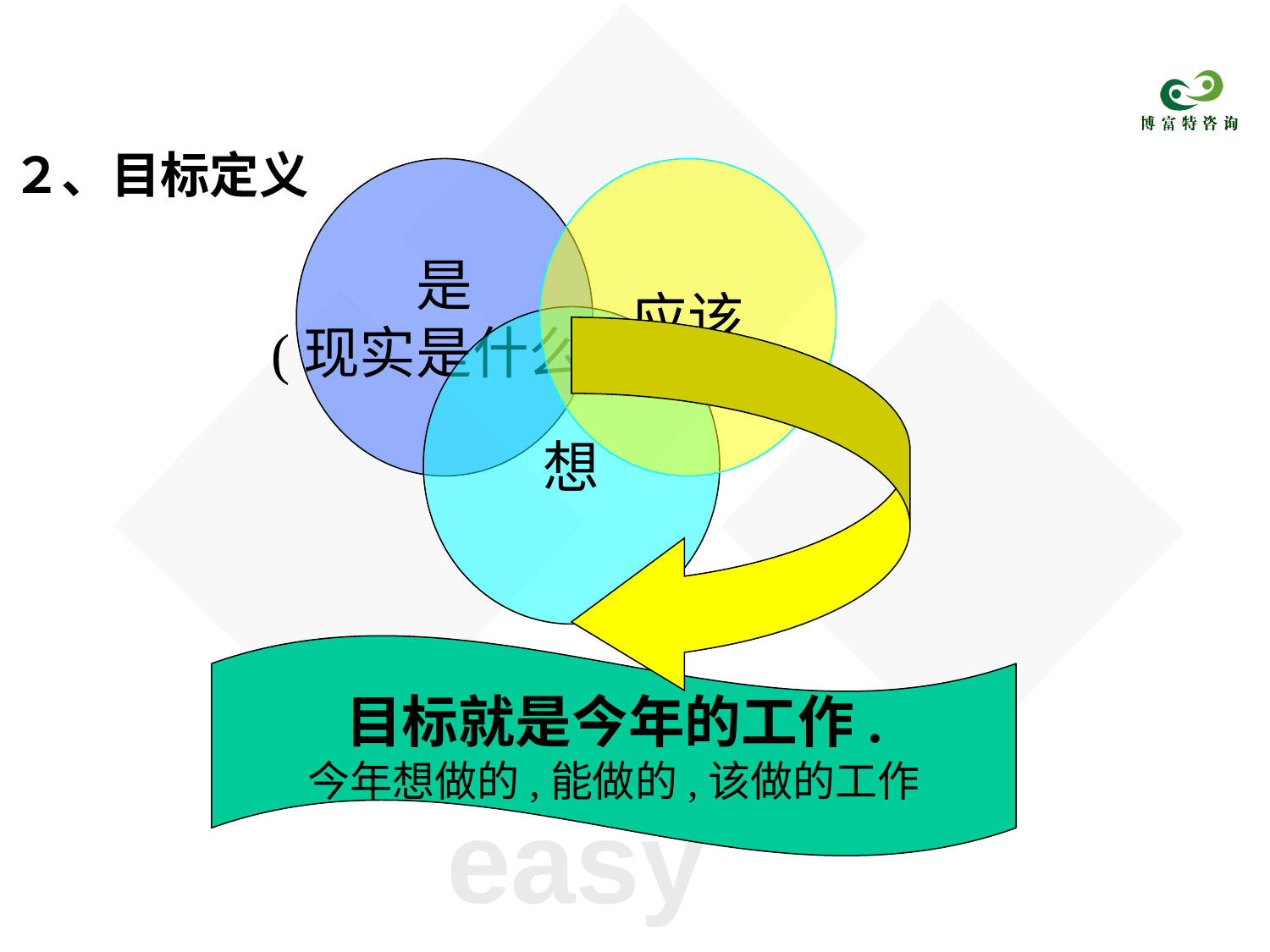

２、目标定义
是
(现实是什么)
应该
想

目标就是今年的工作.
今年想做的,能做的,该做的工作